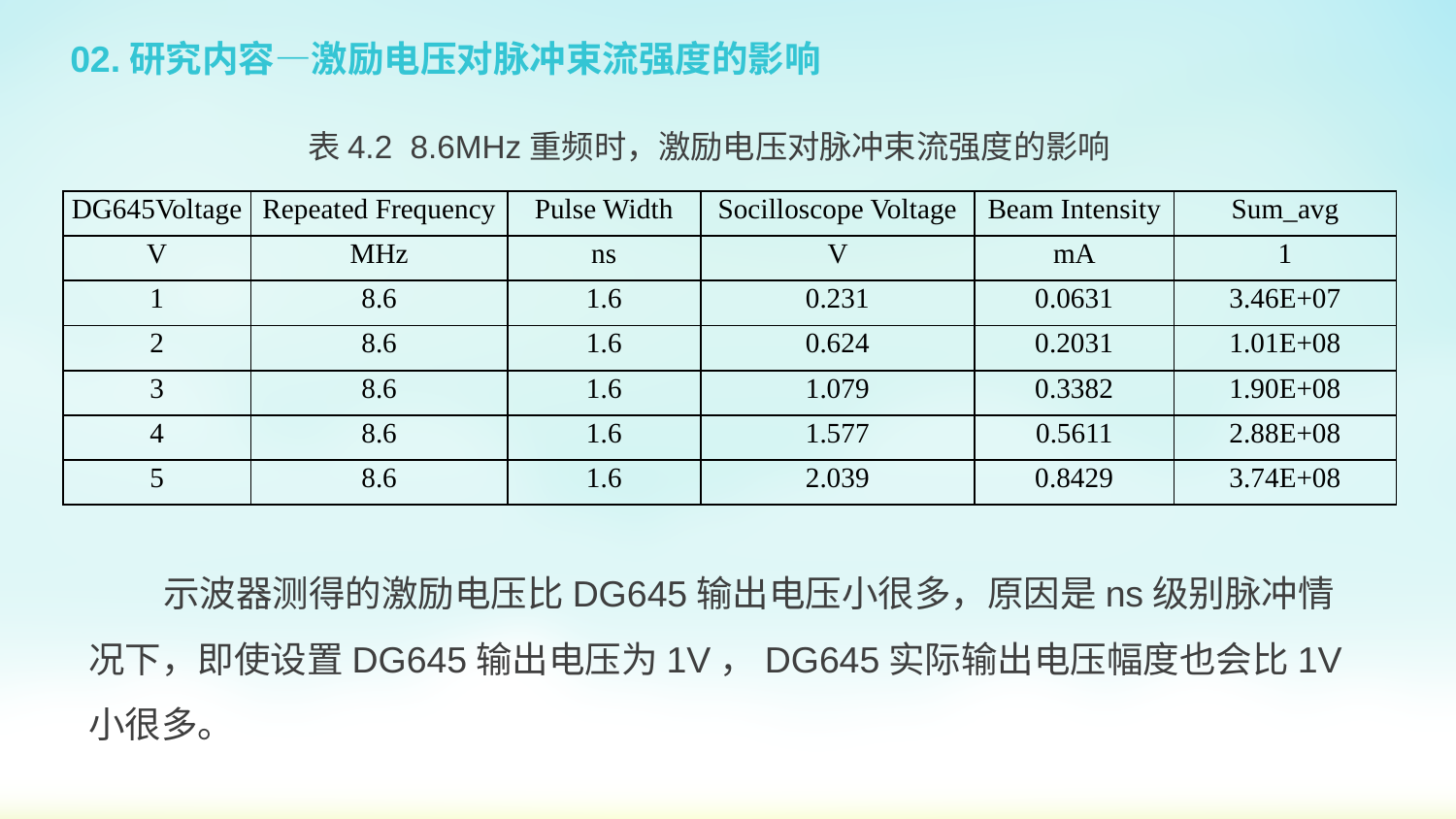

# 02.研究内容—激励电压对脉冲束流强度的影响
表4.2  8.6MHz重频时，激励电压对脉冲束流强度的影响
| DG645Voltage | Repeated Frequency | Pulse Width | Socilloscope Voltage | Beam Intensity | Sum\_avg |
| --- | --- | --- | --- | --- | --- |
| V | MHz | ns | V | mA | 1 |
| 1 | 8.6 | 1.6 | 0.231 | 0.0631 | 3.46E+07 |
| 2 | 8.6 | 1.6 | 0.624 | 0.2031 | 1.01E+08 |
| 3 | 8.6 | 1.6 | 1.079 | 0.3382 | 1.90E+08 |
| 4 | 8.6 | 1.6 | 1.577 | 0.5611 | 2.88E+08 |
| 5 | 8.6 | 1.6 | 2.039 | 0.8429 | 3.74E+08 |
        示波器测得的激励电压比DG645输出电压小很多，原因是ns级别脉冲情况下，即使设置DG645输出电压为1V，DG645实际输出电压幅度也会比1V小很多。